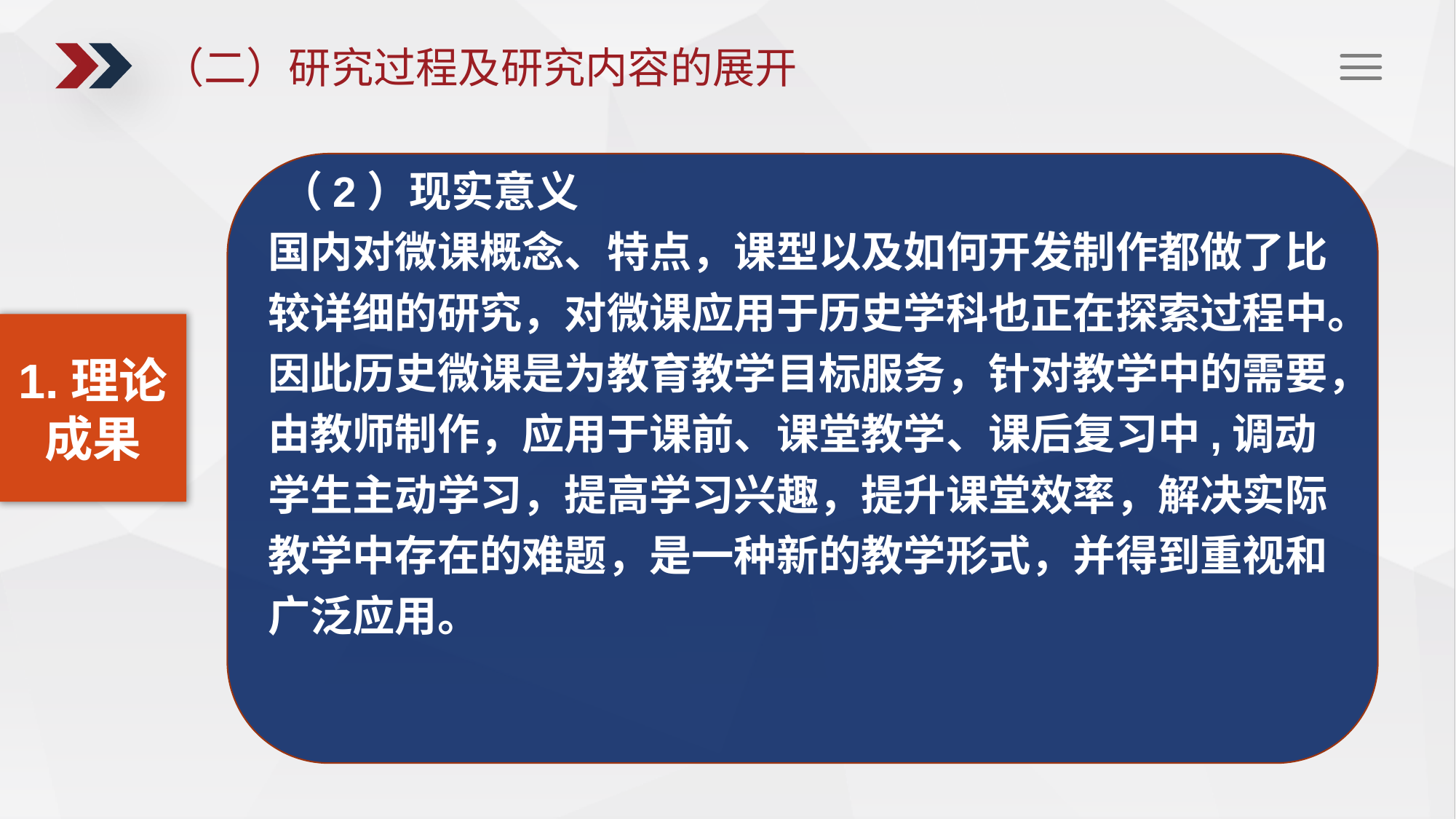

（二）研究过程及研究内容的展开

 （2）现实意义
国内对微课概念、特点，课型以及如何开发制作都做了比较详细的研究，对微课应用于历史学科也正在探索过程中。因此历史微课是为教育教学目标服务，针对教学中的需要，由教师制作，应用于课前、课堂教学、课后复习中,调动学生主动学习，提高学习兴趣，提升课堂效率，解决实际教学中存在的难题，是一种新的教学形式，并得到重视和广泛应用。

1.理论成果